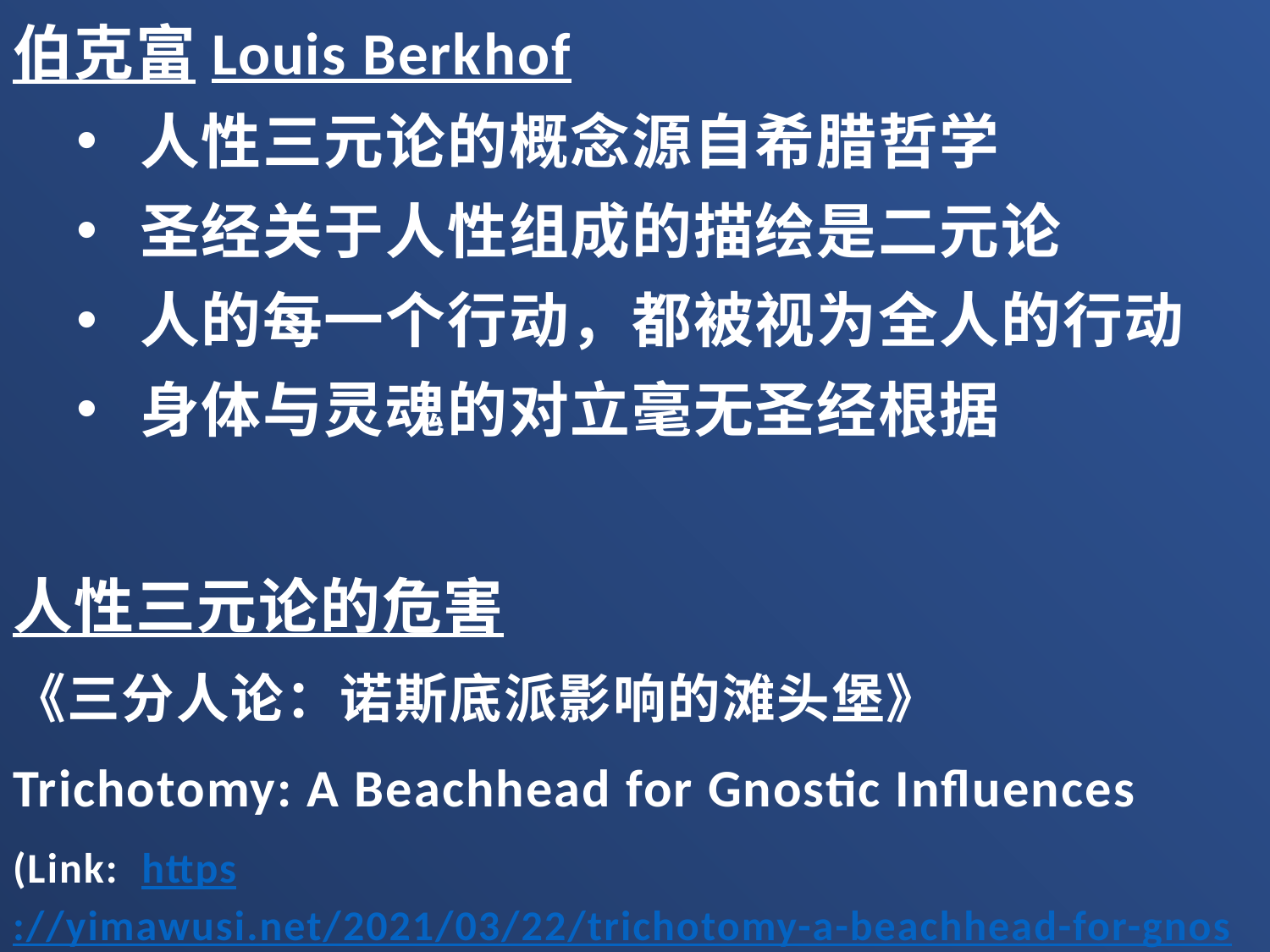

伯克富Louis Berkhof
人性三元论的概念源自希腊哲学
圣经关于人性组成的描绘是二元论
人的每一个行动，都被视为全人的行动
身体与灵魂的对立毫无圣经根据

人性三元论的危害
《三分人论：诺斯底派影响的滩头堡》
Trichotomy: A Beachhead for Gnostic Influences
(Link:  https://yimawusi.net/2021/03/22/trichotomy-a-beachhead-for-gnostic-influences/ )